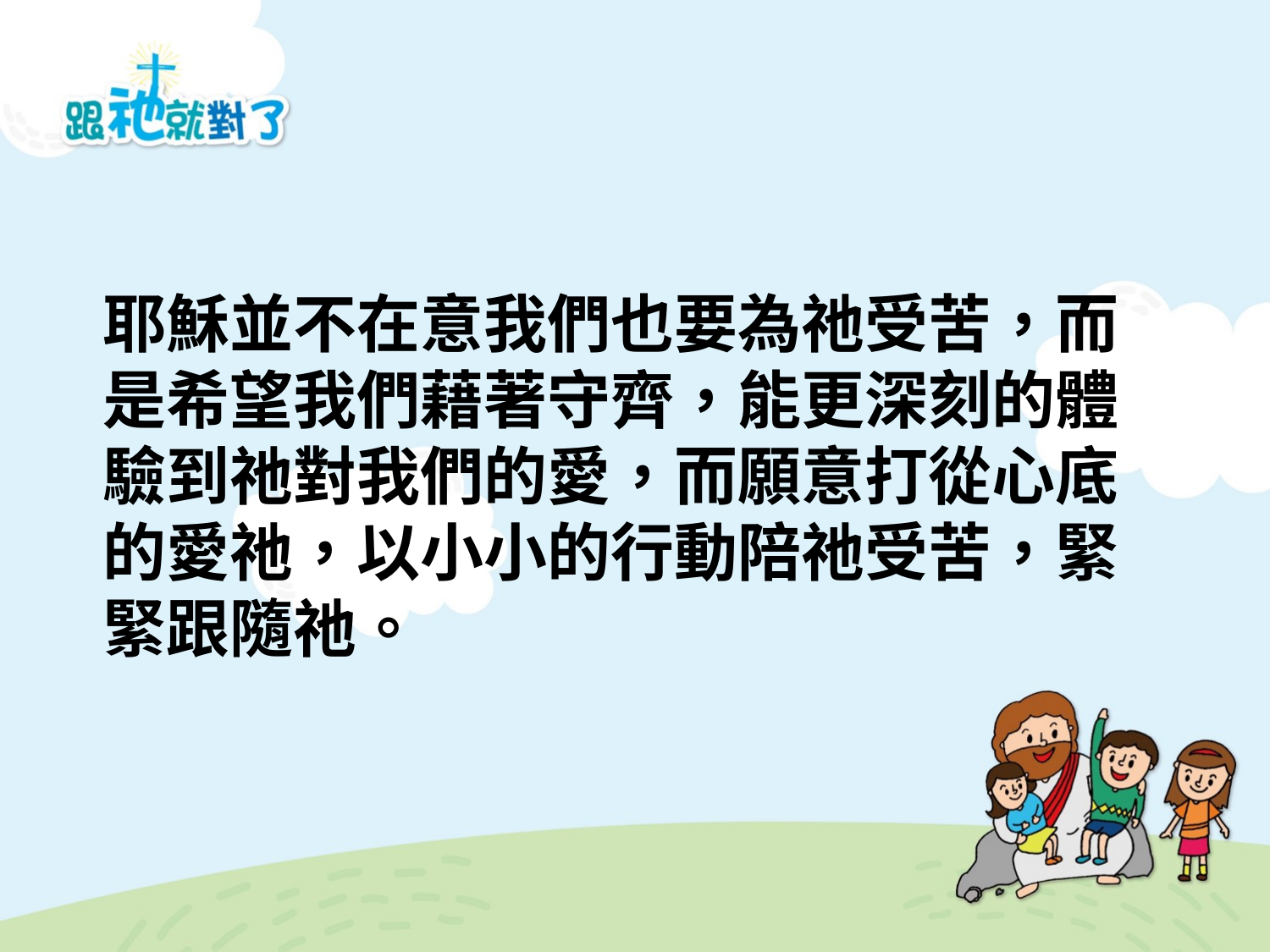

耶穌並不在意我們也要為祂受苦，而是希望我們藉著守齊，能更深刻的體驗到祂對我們的愛，而願意打從心底的愛祂，以小小的行動陪祂受苦，緊緊跟隨祂。